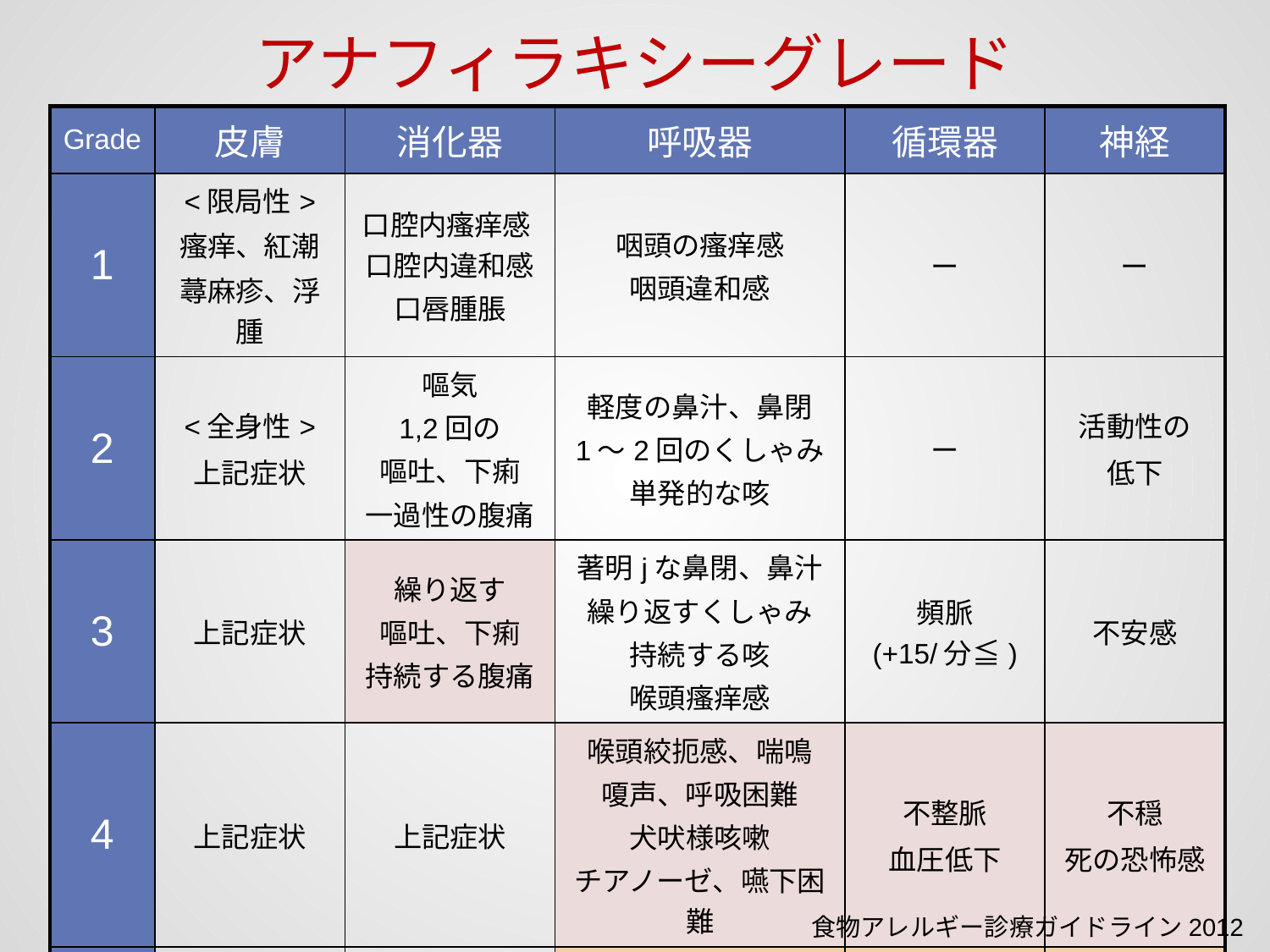

アナフィラキシーグレード
| Grade | 皮膚 | 消化器 | 呼吸器 | 循環器 | 神経 |
| --- | --- | --- | --- | --- | --- |
| 1 | <限局性> 瘙痒、紅潮 蕁麻疹、浮腫 | 口腔内瘙痒感 口腔内違和感 口唇腫脹 | 咽頭の瘙痒感 咽頭違和感 | ー | ー |
| 2 | <全身性> 上記症状 | 嘔気 1,2回の 嘔吐、下痢 一過性の腹痛 | 軽度の鼻汁、鼻閉 1～2回のくしゃみ 単発的な咳 | ー | 活動性の 低下 |
| 3 | 上記症状 | 繰り返す 嘔吐、下痢 持続する腹痛 | 著明jな鼻閉、鼻汁 繰り返すくしゃみ 持続する咳 喉頭瘙痒感 | 頻脈 (+15/分≦) | 不安感 |
| 4 | 上記症状 | 上記症状 | 喉頭絞扼感、喘鳴 嗄声、呼吸困難 犬吠様咳嗽 チアノーゼ、嚥下困難 | 不整脈 血圧低下 | 不穏 死の恐怖感 |
| 5 | 上記症状 | 上記症状 | 呼吸停止 | 重篤な徐脈 血圧低下著明 心停止 | 意識消失 |

食物アレルギー診療ガイドライン2012